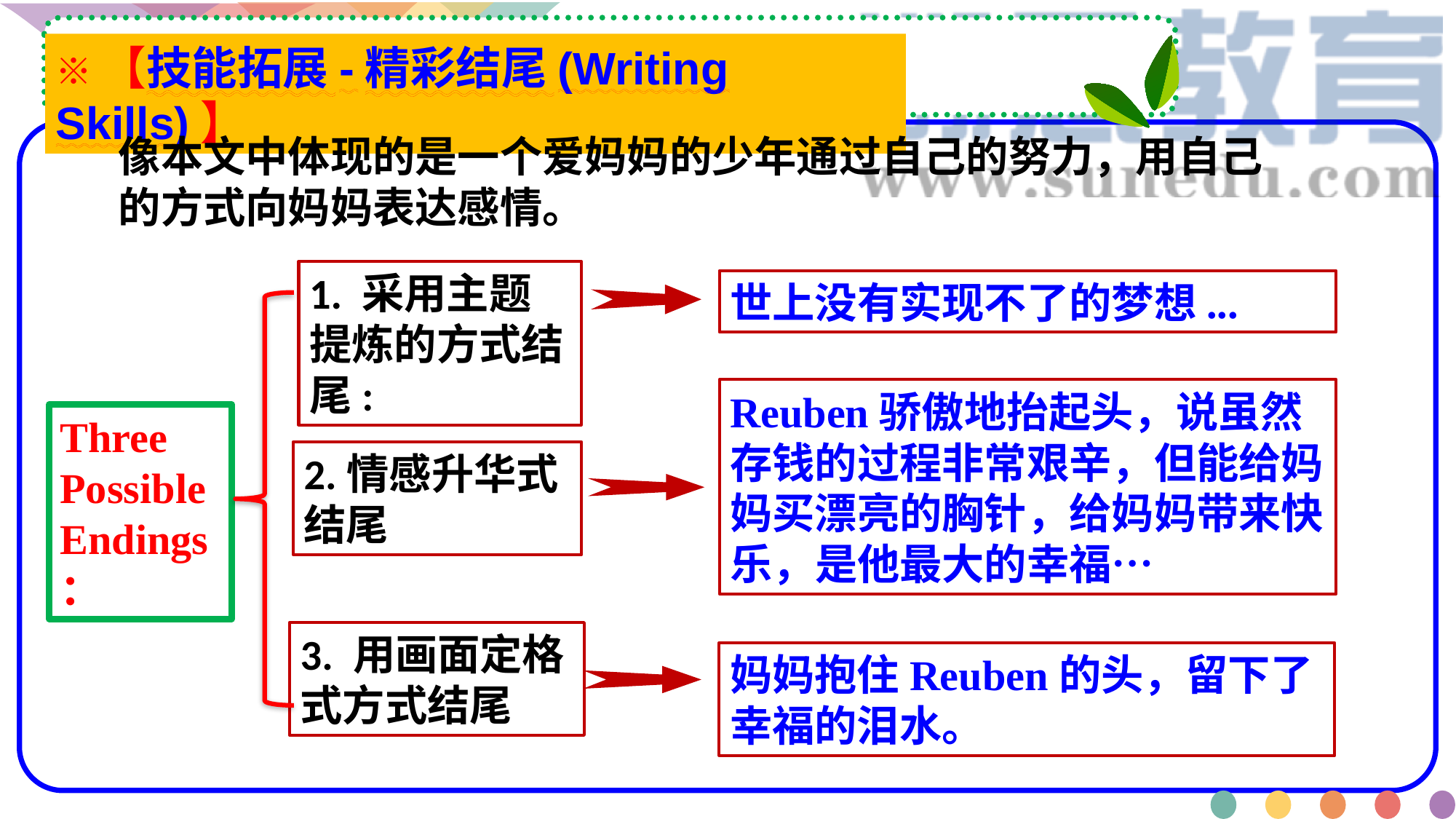

※【技能拓展-精彩结尾(Writing Skills)】

像本文中体现的是一个爱妈妈的少年通过自己的努力，用自己的方式向妈妈表达感情。
1. 采用主题提炼的方式结尾:
世上没有实现不了的梦想...

Reuben骄傲地抬起头，说虽然存钱的过程非常艰辛，但能给妈妈买漂亮的胸针，给妈妈带来快乐，是他最大的幸福…
Three Possible Endings：
2.情感升华式结尾

3. 用画面定格式方式结尾
妈妈抱住Reuben的头，留下了幸福的泪水。